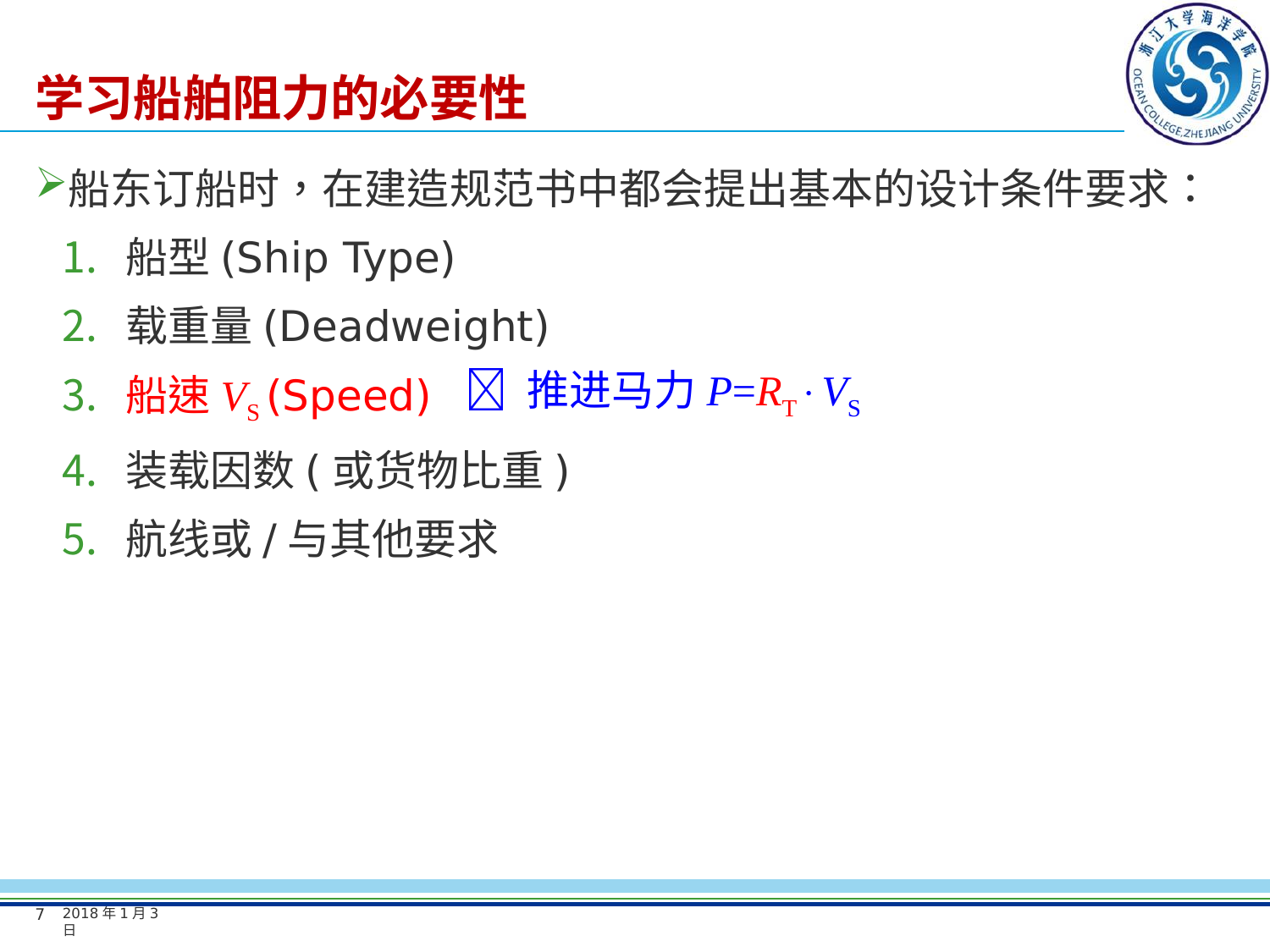

# 学习船舶阻力的必要性
船东订船时，在建造规范书中都会提出基本的设计条件要求：
船型(Ship Type)
载重量(Deadweight)
船速VS (Speed)
装载因数(或货物比重)
航线或/与其他要求

⇒ 推进马力P=RT⋅VS
7